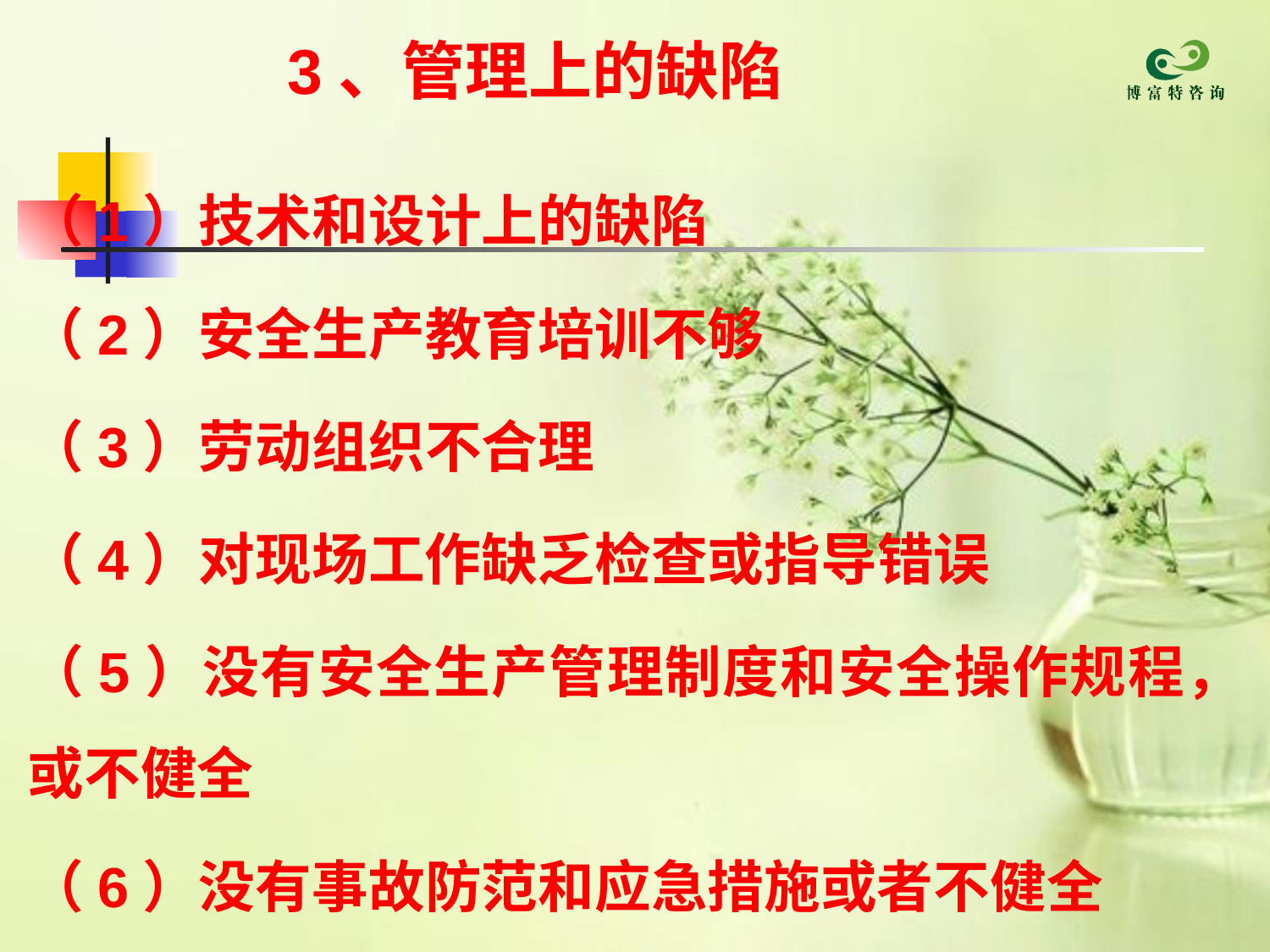

3、管理上的缺陷
（1）技术和设计上的缺陷
（2）安全生产教育培训不够
（3）劳动组织不合理
（4）对现场工作缺乏检查或指导错误
（5）没有安全生产管理制度和安全操作规程，或不健全
（6）没有事故防范和应急措施或者不健全
（7）对事故隐患整改不力，经费不落实